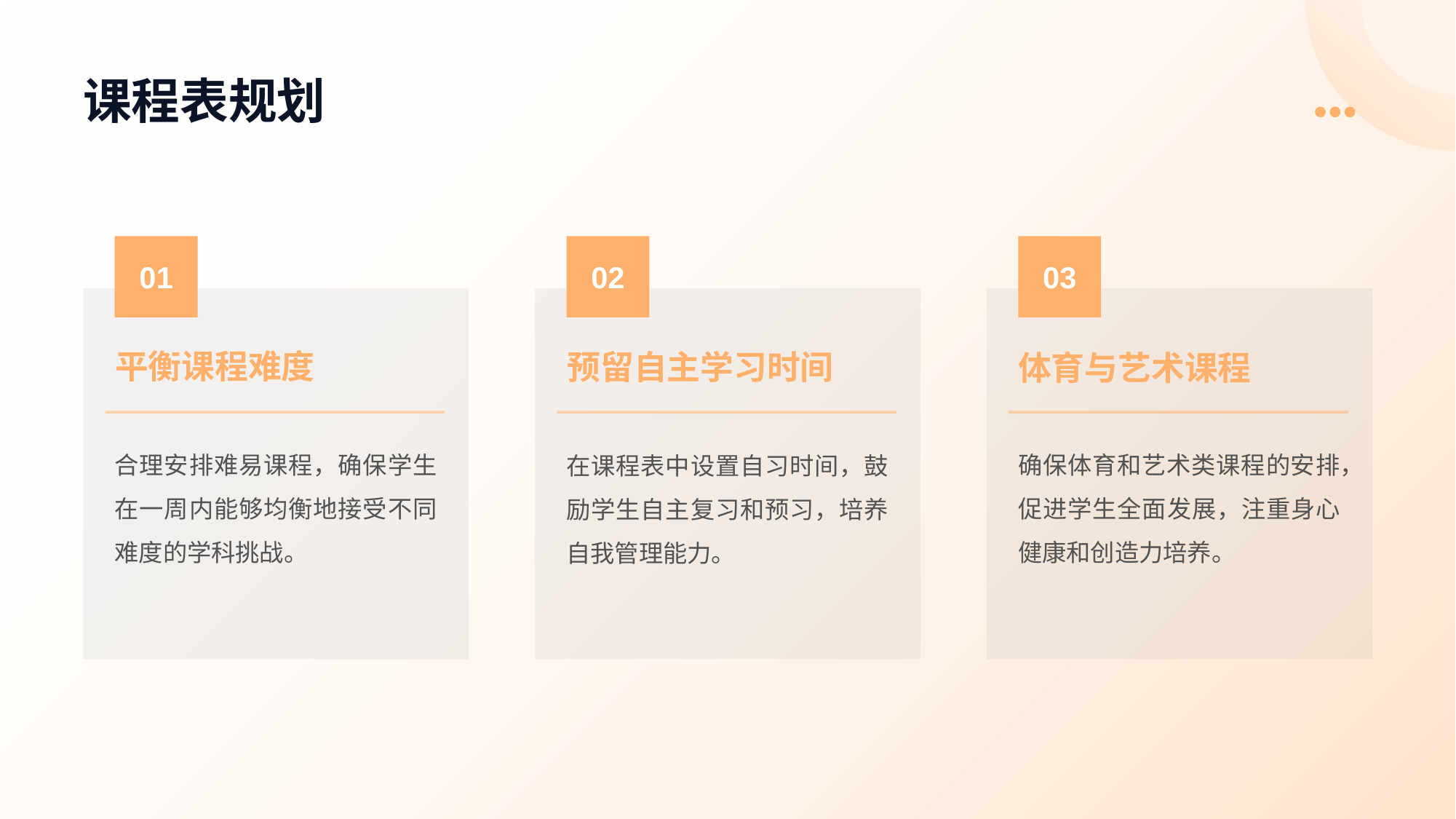

# 课程表规划
01
02
03

平衡课程难度
预留自主学习时间
体育与艺术课程
合理安排难易课程，确保学生在一周内能够均衡地接受不同难度的学科挑战。
确保体育和艺术类课程的安排，促进学生全面发展，注重身心健康和创造力培养。
在课程表中设置自习时间，鼓励学生自主复习和预习，培养自我管理能力。